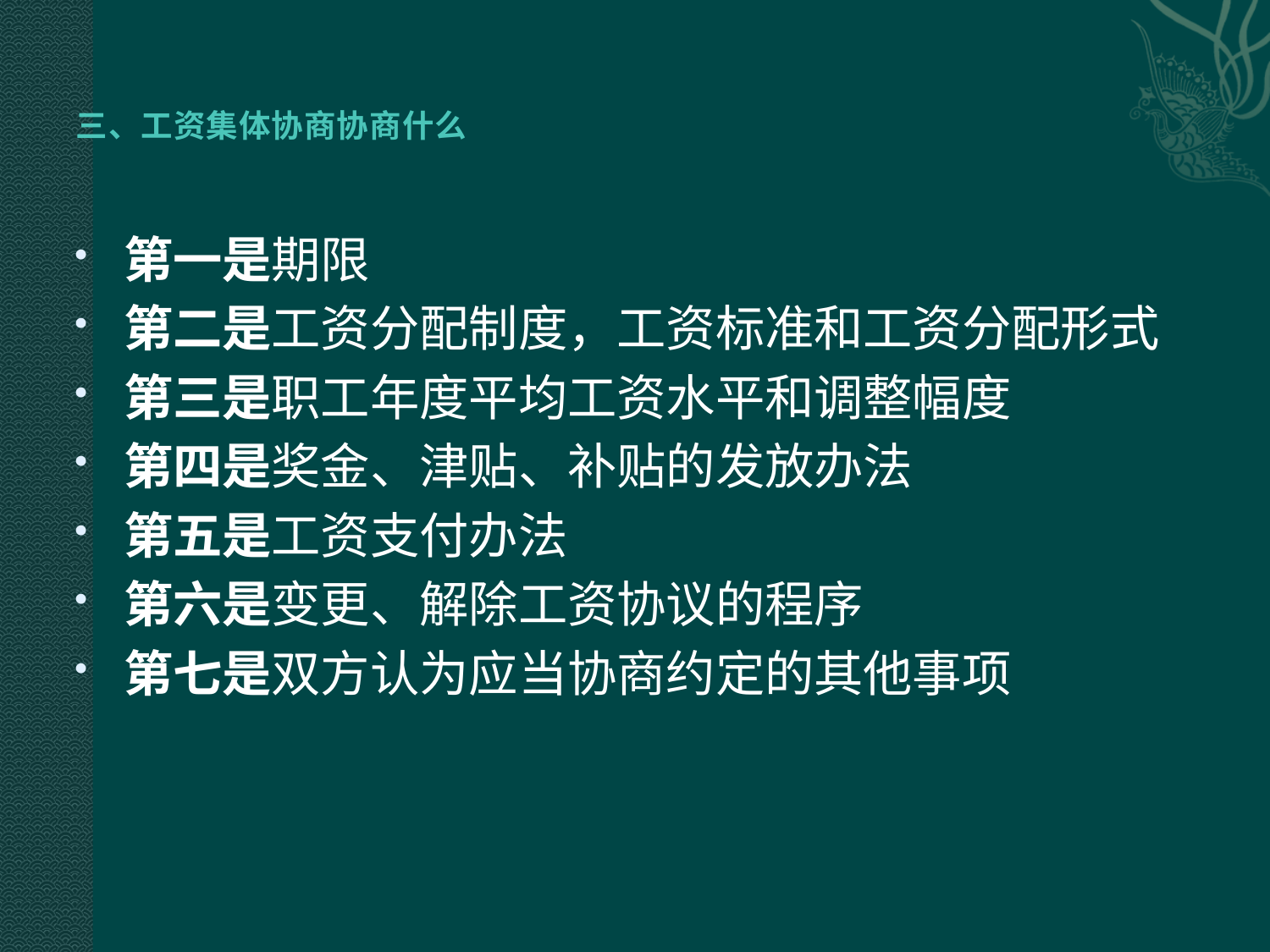

# 三、工资集体协商协商什么
第一是期限
第二是工资分配制度，工资标准和工资分配形式
第三是职工年度平均工资水平和调整幅度
第四是奖金、津贴、补贴的发放办法
第五是工资支付办法
第六是变更、解除工资协议的程序
第七是双方认为应当协商约定的其他事项